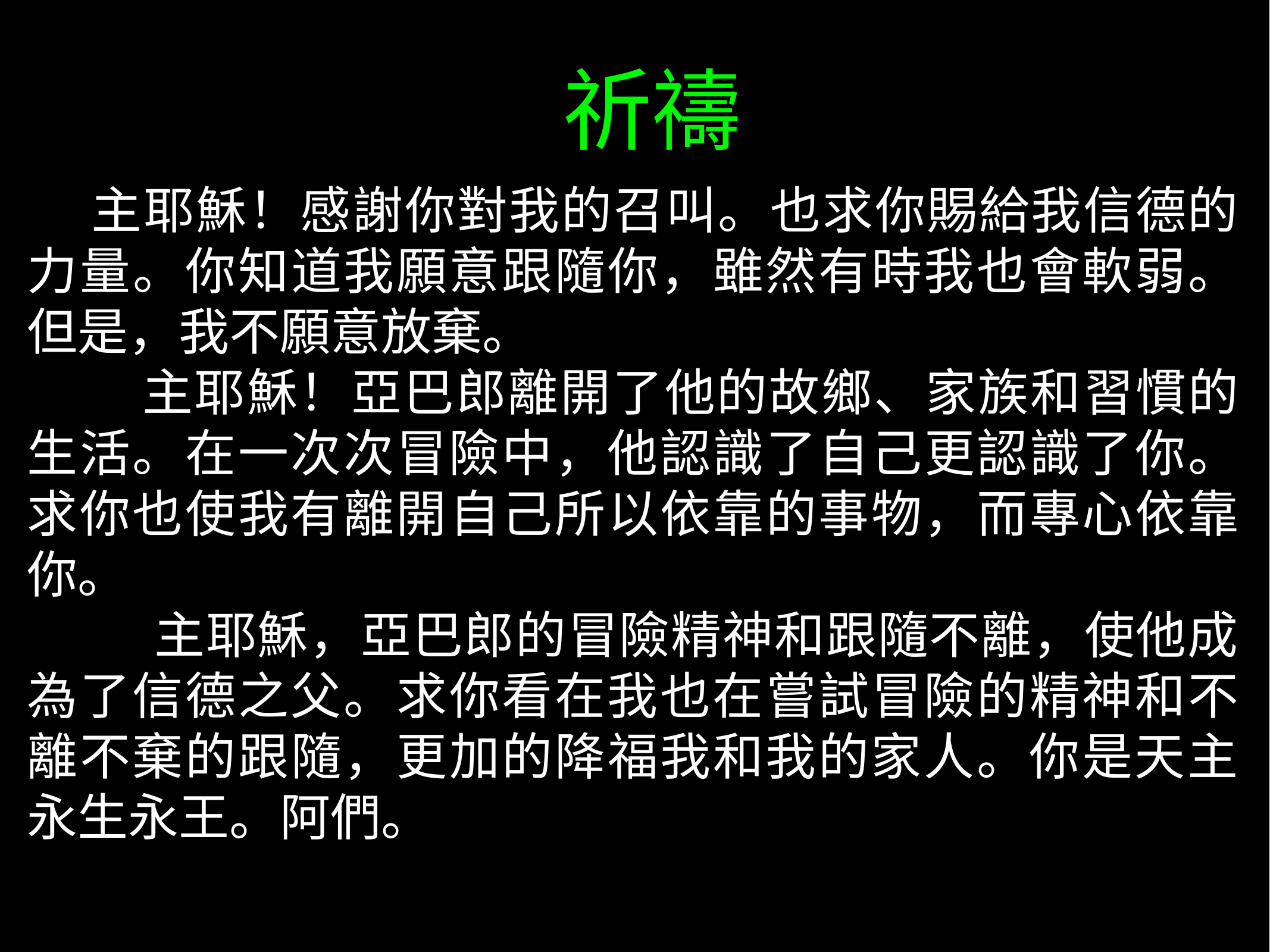

# 祈禱
   主耶穌！感謝你對我的召叫。也求你賜給我信德的力量。你知道我願意跟隨你，雖然有時我也會軟弱。但是，我不願意放棄。
      主耶穌！亞巴郎離開了他的故鄉、家族和習慣的生活。在一次次冒險中，他認識了自己更認識了你。求你也使我有離開自己所以依靠的事物，而專心依靠你。
       主耶穌，亞巴郎的冒險精神和跟隨不離，使他成為了信德之父。求你看在我也在嘗試冒險的精神和不離不棄的跟隨，更加的降福我和我的家人。你是天主永生永王。阿們。